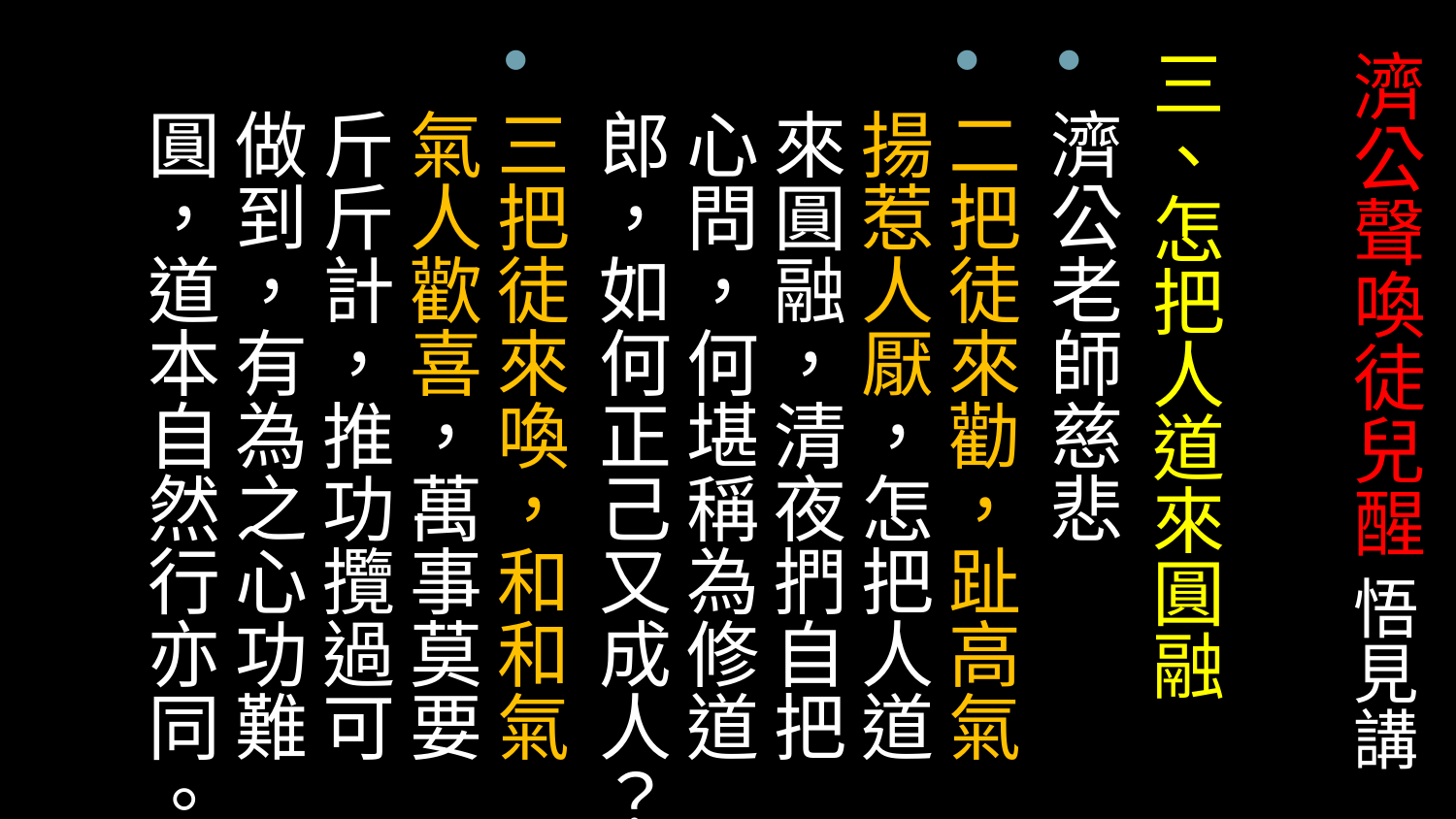

三、怎把人道來圓融
濟公老師慈悲
二把徒來勸，趾高氣揚惹人厭，怎把人道來圓融，清夜捫自把心問，何堪稱為修道郎，如何正己又成人？
三把徒來喚，和和氣氣人歡喜，萬事莫要斤斤計，推功攬過可做到，有為之心功難圓，道本自然行亦同。

# 濟公聲喚徒兒醒 悟見講